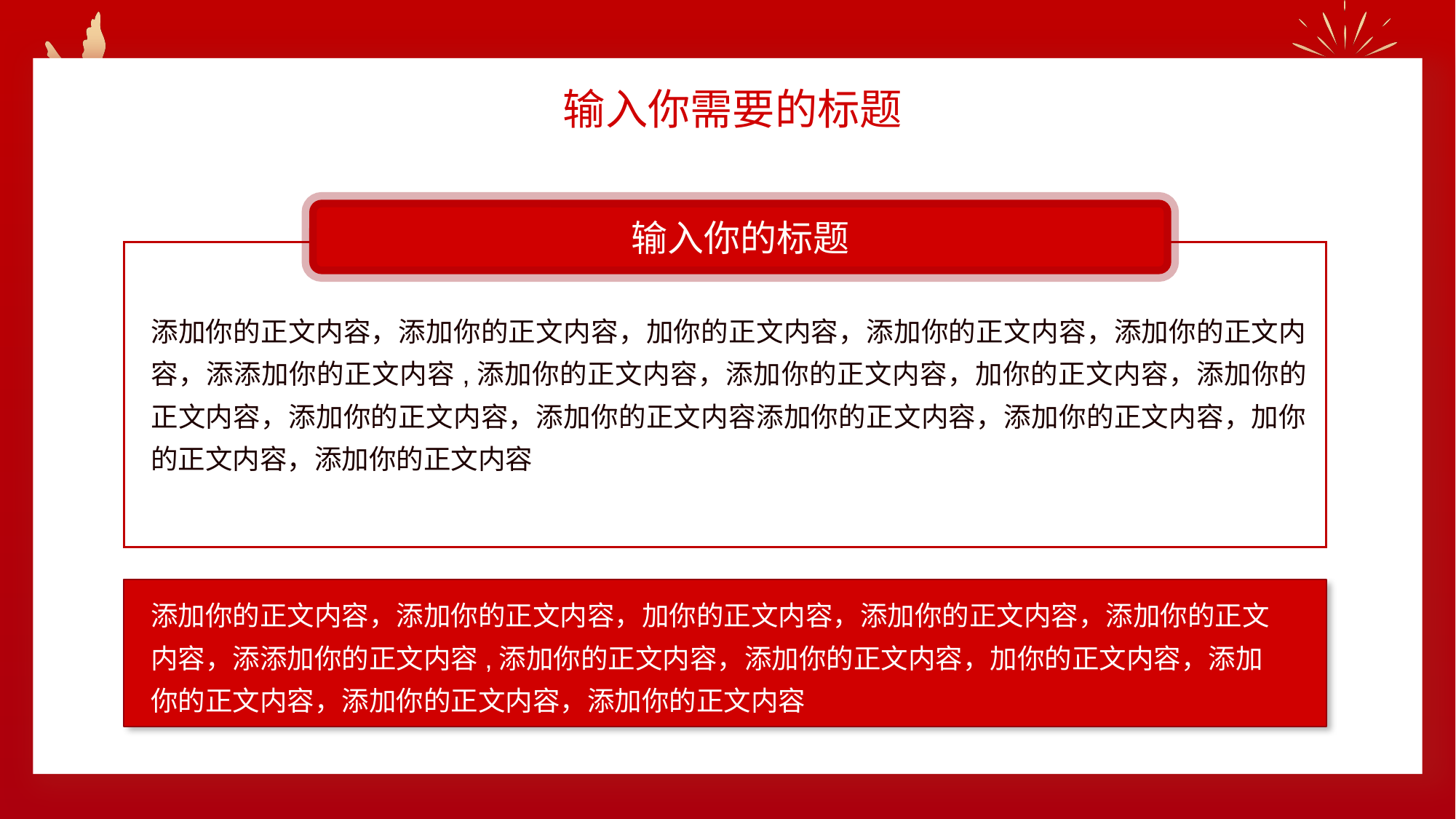

输入你需要的标题
输入你的标题

添加你的正文内容，添加你的正文内容，加你的正文内容，添加你的正文内容，添加你的正文内容，添添加你的正文内容,添加你的正文内容，添加你的正文内容，加你的正文内容，添加你的正文内容，添加你的正文内容，添加你的正文内容添加你的正文内容，添加你的正文内容，加你的正文内容，添加你的正文内容

添加你的正文内容，添加你的正文内容，加你的正文内容，添加你的正文内容，添加你的正文内容，添添加你的正文内容,添加你的正文内容，添加你的正文内容，加你的正文内容，添加你的正文内容，添加你的正文内容，添加你的正文内容